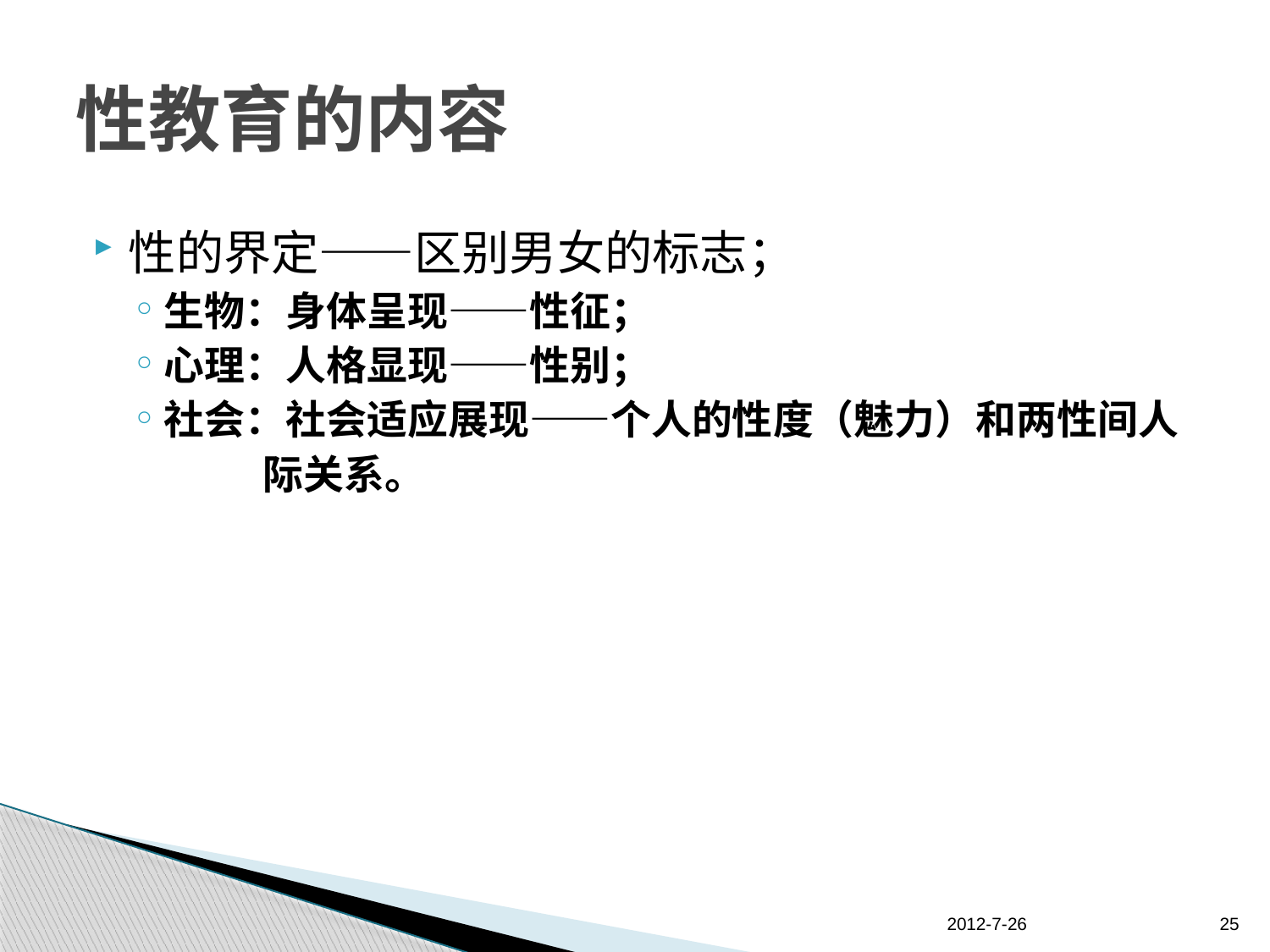

# 性教育的内容
性的界定——区别男女的标志；
生物：身体呈现——性征；
心理：人格显现——性别；
社会：社会适应展现——个人的性度（魅力）和两性间人
             际关系。

2012-7-26
25